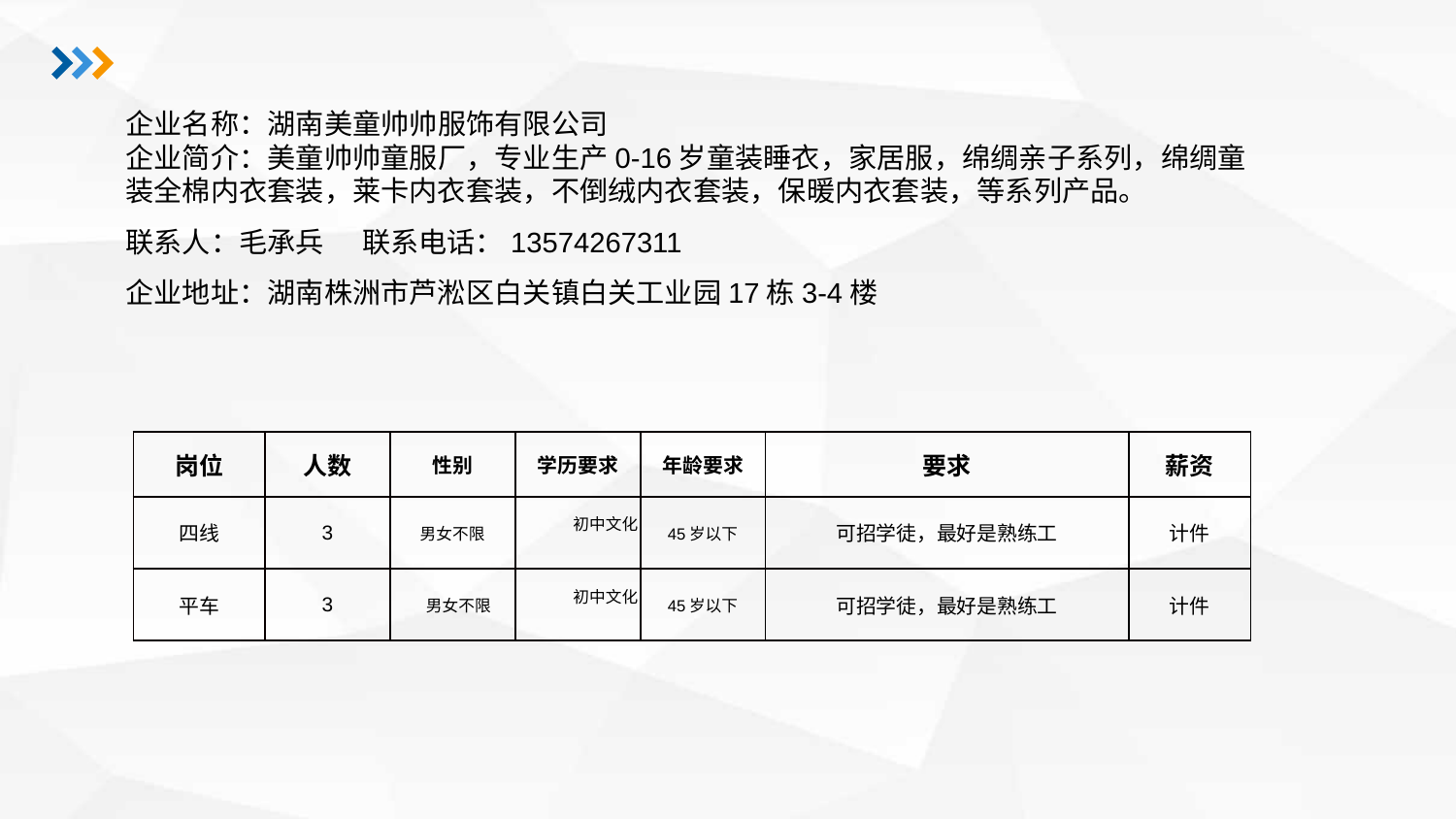

企业名称：湖南美童帅帅服饰有限公司企业简介：美童帅帅童服厂，专业生产0-16岁童装睡衣，家居服，绵绸亲子系列，绵绸童装全棉内衣套装，莱卡内衣套装，不倒绒内衣套装，保暖内衣套装，等系列产品。联系人：毛承兵      联系电话：13574267311
企业地址：湖南株洲市芦淞区白关镇白关工业园17栋3-4楼

| 岗位 | 人数 | 性别 | 学历要求 | 年龄要求 | 要求 | 薪资 |
| --- | --- | --- | --- | --- | --- | --- |
| 四线 | 3 | 男女不限 | 初中文化 | 45岁以下 | 可招学徒，最好是熟练工 | 计件 |
| 平车 | 3 | 男女不限 | 初中文化 | 45岁以下 | 可招学徒，最好是熟练工 | 计件 |